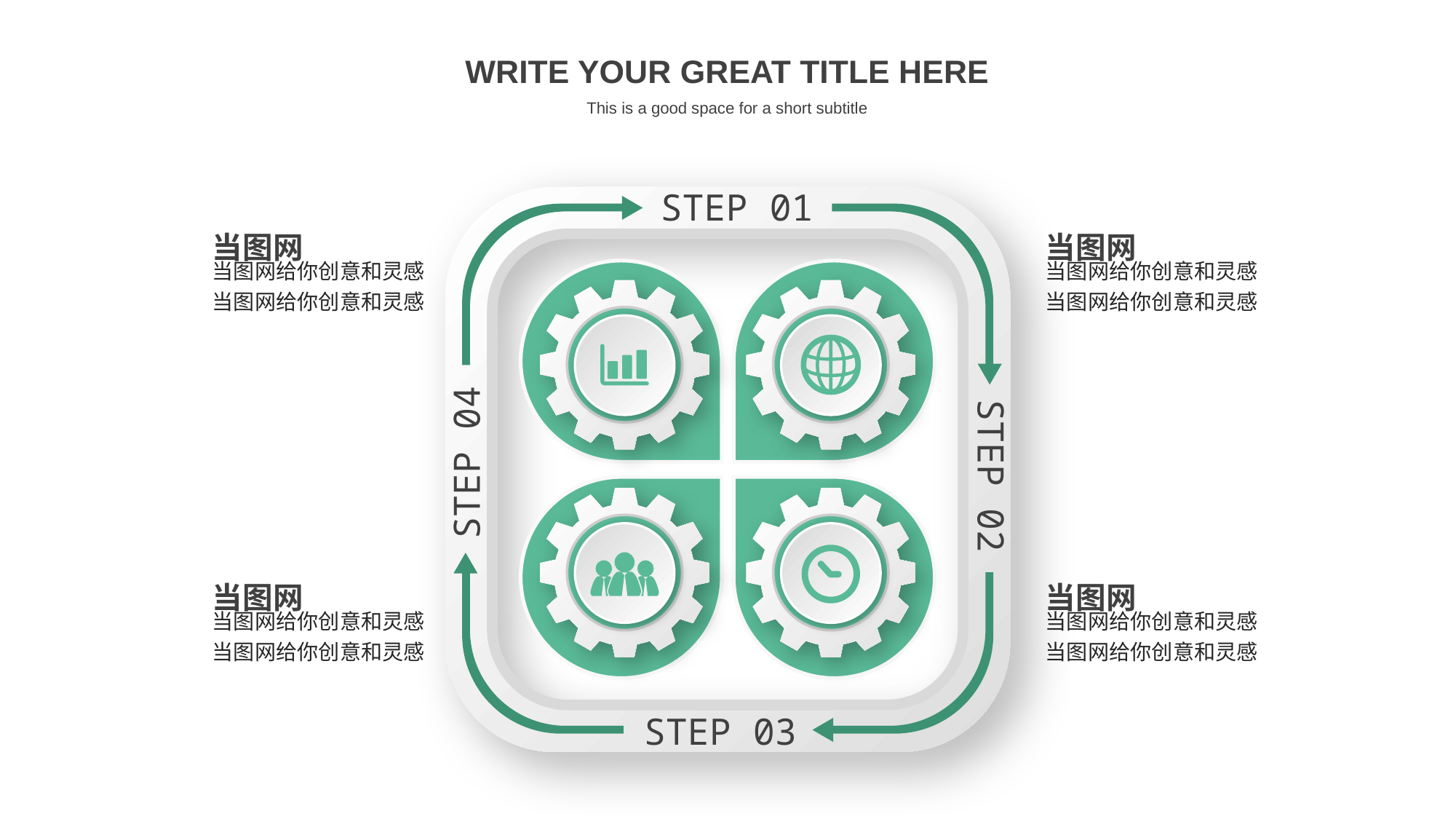

WRITE YOUR GREAT TITLE HERE
This is a good space for a short subtitle
STEP 01

当图网
当图网给你创意和灵感当图网给你创意和灵感
当图网
当图网给你创意和灵感当图网给你创意和灵感

STEP 04
STEP 02

当图网
当图网给你创意和灵感当图网给你创意和灵感
当图网
当图网给你创意和灵感当图网给你创意和灵感

STEP 03